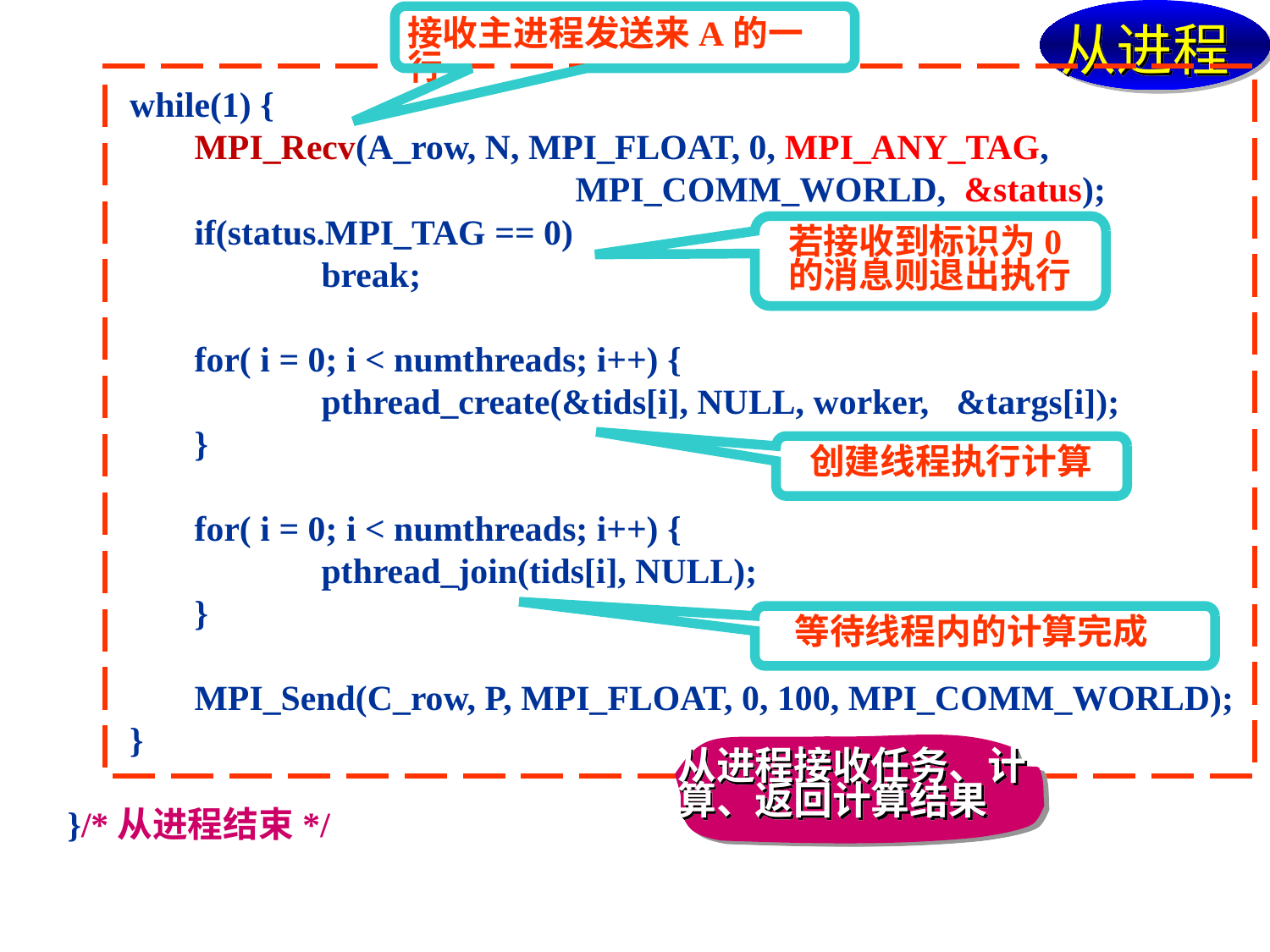

从进程

接收主进程发送来A的一行

从进程接收任务、计算、返回计算结果
       while(1) {
	MPI_Recv(A_row, N, MPI_FLOAT, 0, MPI_ANY_TAG, 						MPI_COMM_WORLD,  &status);
	if(status.MPI_TAG == 0)
		break;

	for( i = 0; i < numthreads; i++) {
		pthread_create(&tids[i], NULL, worker, 	&targs[i]);
	}

	for( i = 0; i < numthreads; i++) {
		pthread_join(tids[i], NULL);
	}

	MPI_Send(C_row, P, MPI_FLOAT, 0, 100, MPI_COMM_WORLD);
       }

}/*从进程结束*/

若接收到标识为0的消息则退出执行

创建线程执行计算

等待线程内的计算完成